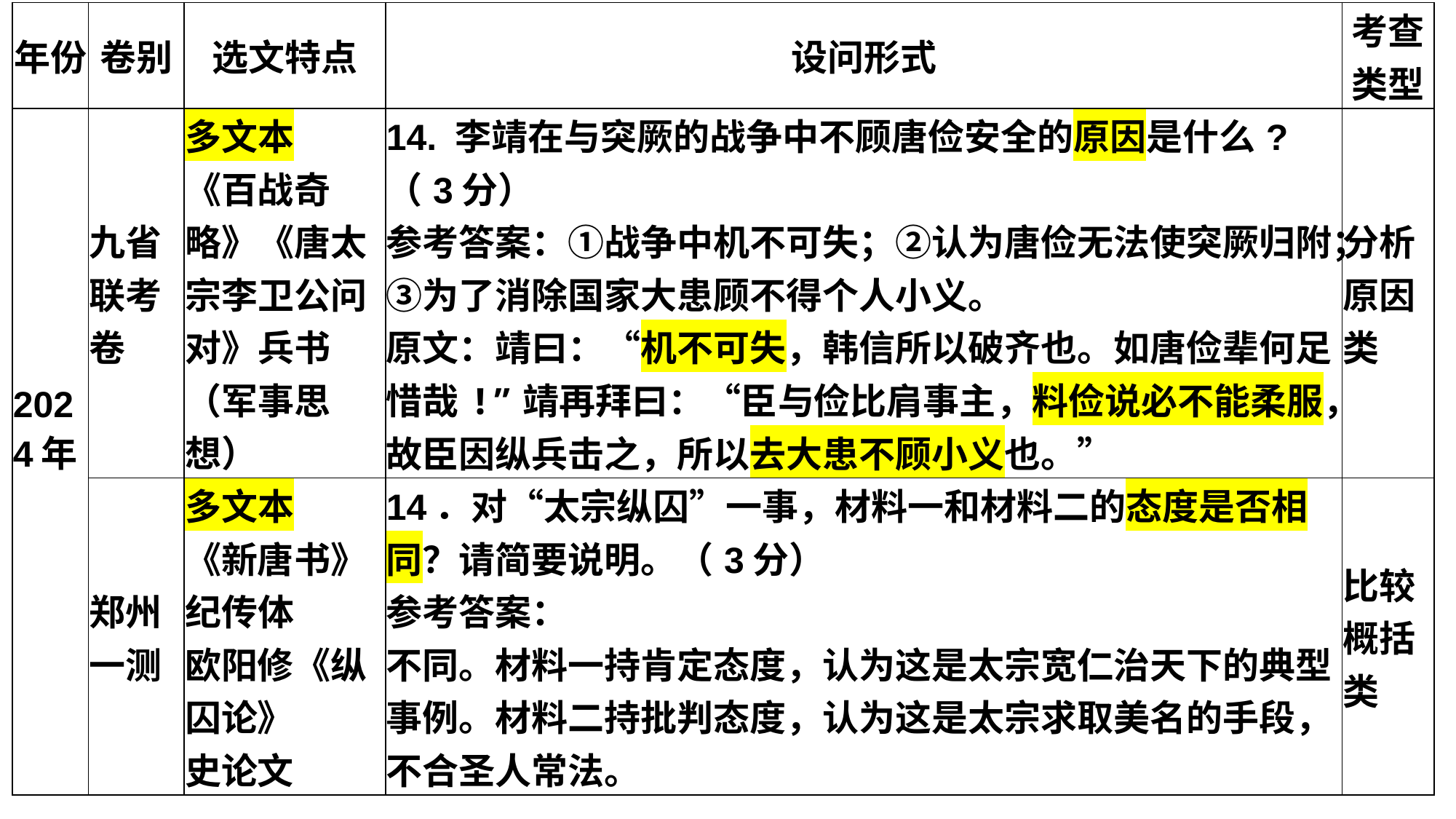

| 年份 | 卷别 | 选文特点 | 设问形式 | 考查类型 |
| --- | --- | --- | --- | --- |
| 2024年 | 九省联考卷 | 多文本 《百战奇略》《唐太宗李卫公问对》兵书（军事思想） | 14. 李靖在与突厥的战争中不顾唐俭安全的原因是什么? （3分） 参考答案：①战争中机不可失；②认为唐俭无法使突厥归附；③为了消除国家大患顾不得个人小义。 原文：靖曰：“机不可失，韩信所以破齐也。如唐俭辈何足惜哉!”靖再拜曰：“臣与俭比肩事主，料俭说必不能柔服，故臣因纵兵击之，所以去大患不顾小义也。” | 分析原因类 |
|  | 郑州一测 | 多文本 《新唐书》 纪传体 欧阳修《纵囚论》 史论文 | 14．对“太宗纵囚”一事，材料一和材料二的态度是否相同？请简要说明。（3分） 参考答案： 不同。材料一持肯定态度，认为这是太宗宽仁治天下的典型事例。材料二持批判态度，认为这是太宗求取美名的手段，不合圣人常法。 | 比较概括类 |